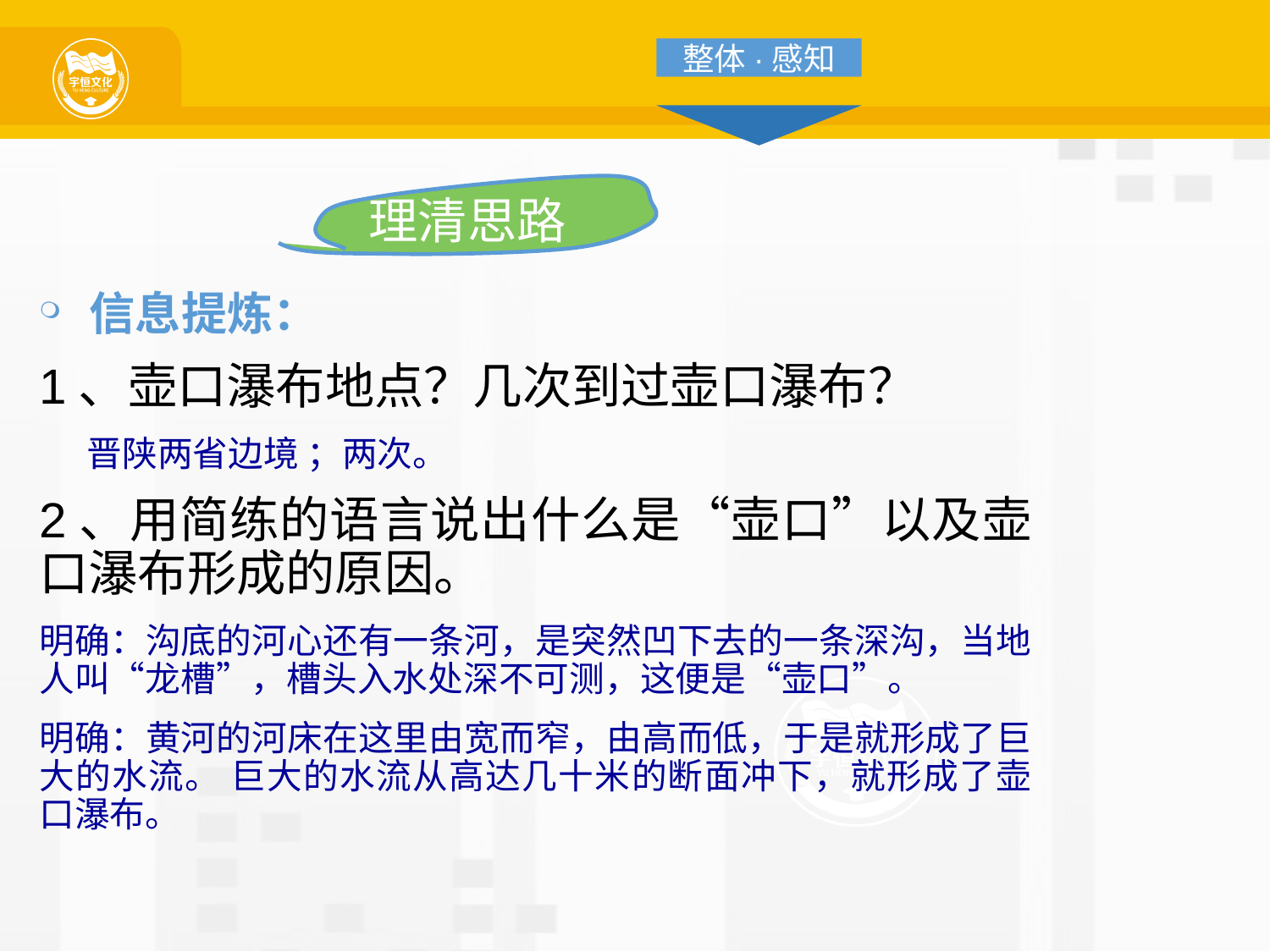

整体·感知

理清思路
信息提炼：
1、壶口瀑布地点？几次到过壶口瀑布？
     晋陕两省边境 ；两次。
2、用简练的语言说出什么是“壶口”以及壶口瀑布形成的原因。
明确：沟底的河心还有一条河，是突然凹下去的一条深沟，当地人叫“龙槽”，槽头入水处深不可测，这便是“壶口”。
明确：黄河的河床在这里由宽而窄，由高而低，于是就形成了巨大的水流。 巨大的水流从高达几十米的断面冲下，就形成了壶口瀑布。